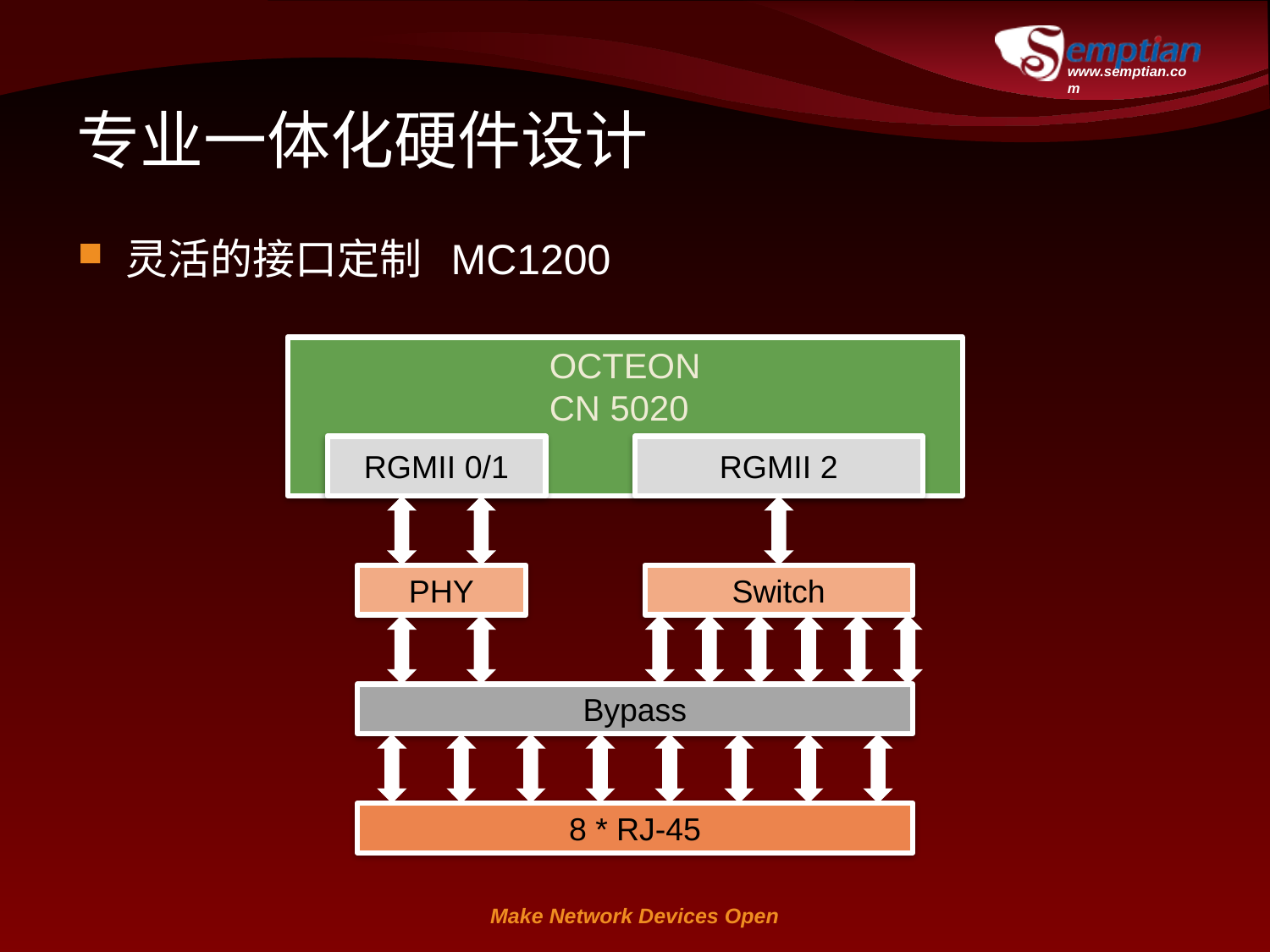

# 专业一体化硬件设计
灵活的接口定制  MC1200
OCTEON
CN 5020
RGMII 0/1
RGMII 2

PHY
Switch

Bypass

8 * RJ-45